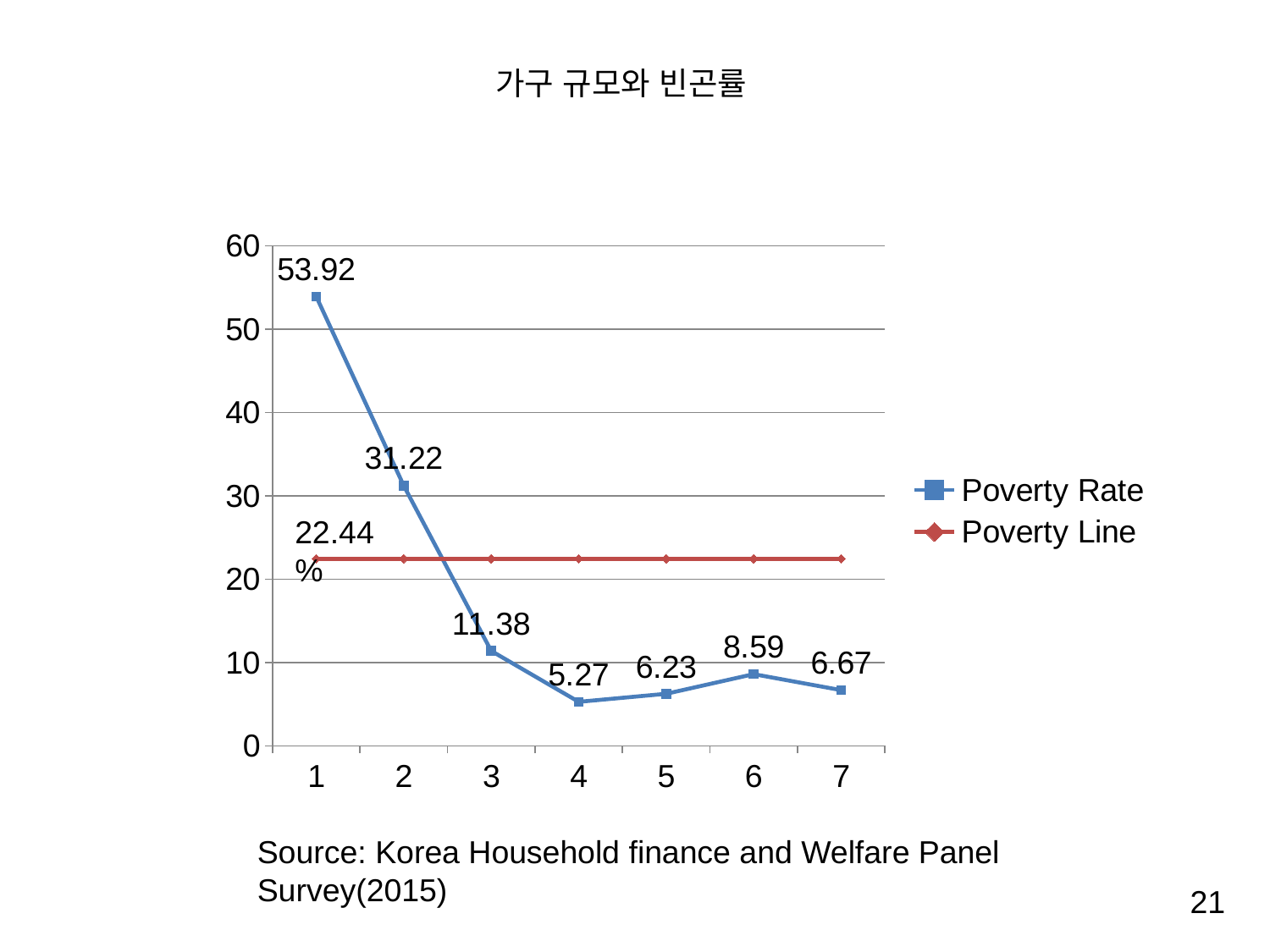

# 가구 규모와 빈곤률

### Chart

| Category | Poverty Rate | Poverty Line |
|---|---|---|
| 1 | 53.92 | 22.44 |
| 2 | 31.22 | 22.44 |
| 3 | 11.38 | 22.44 |
| 4 | 5.27 | 22.44 |
| 5 | 6.23 | 22.44 |
| 6 | 8.59 | 22.44 |
| 7 | 6.67 | 22.44 |
22.44%
Source: Korea Household finance and Welfare Panel
Survey(2015)
21